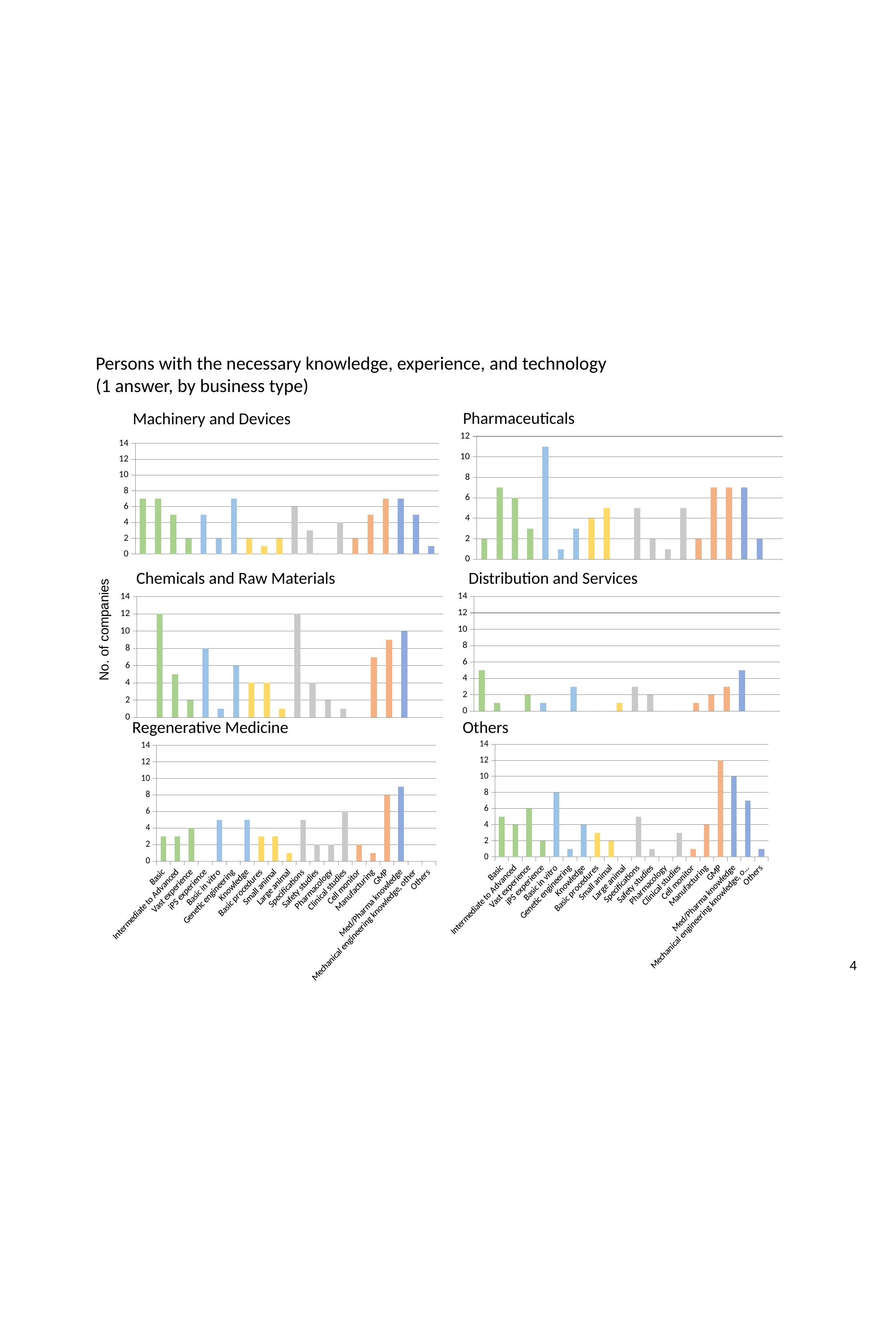

Persons with the necessary knowledge, experience, and technology
(1 answer, by business type)
Pharmaceuticals
Machinery and Devices

### Chart

| Category |  |
|---|---|
| 初級 | 2.0 |
| 中～上級 | 7.0 |
| 豊富な経験 | 6.0 |
| iPS経験 | 3.0 |
| 基本in vitro | 11.0 |
| 遺伝子操作 | 1.0 |
| 知識 | 3.0 |
| 基本操作 | 4.0 |
| 小動物 | 5.0 |
| 大動物 | 0.0 |
| 規格設定 | 5.0 |
| 安全性試験 | 2.0 |
| 薬理試験 | 1.0 |
| 臨床試験 | 5.0 |
| 細胞モニタ | 2.0 |
| 製造 | 7.0 |
| GMP | 7.0 |
| 医薬知識 | 7.0 |
| 機器工学知識 | 2.0 |
| その他 | 0.0 |

### Chart

| Category |  |
|---|---|
| 初級 | 7.0 |
| 中～上級 | 7.0 |
| 豊富な経験 | 5.0 |
| iPS経験 | 2.0 |
| 基本in vitro | 5.0 |
| 遺伝子操作 | 2.0 |
| 知識 | 7.0 |
| 基本操作 | 2.0 |
| 小動物 | 1.0 |
| 大動物 | 2.0 |
| 規格設定 | 6.0 |
| 安全性試験 | 3.0 |
| 薬理試験 | 0.0 |
| 臨床試験 | 4.0 |
| 細胞モニタ | 2.0 |
| 製造 | 5.0 |
| GMP | 7.0 |
| 医薬知識 | 7.0 |
| 機器工学知識 | 5.0 |
| その他 | 1.0 |
Chemicals and Raw Materials
Distribution and Services

### Chart

| Category |  |
|---|---|
| 初級 | 5.0 |
| 中～上級 | 1.0 |
| 豊富な経験 | 0.0 |
| iPS経験 | 2.0 |
| 基本in vitro | 1.0 |
| 遺伝子操作 | 0.0 |
| 知識 | 3.0 |
| 基本操作 | 0.0 |
| 小動物 | 0.0 |
| 大動物 | 1.0 |
| 規格設定 | 3.0 |
| 安全性試験 | 2.0 |
| 薬理試験 | 0.0 |
| 臨床試験 | 0.0 |
| 細胞モニタ | 1.0 |
| 製造 | 2.0 |
| GMP | 3.0 |
| 医薬知識 | 5.0 |
| 機器工学知識 | 0.0 |
| その他 | 0.0 |

### Chart

| Category |  |
|---|---|
| 初級 | 0.0 |
| 中～上級 | 12.0 |
| 豊富な経験 | 5.0 |
| iPS経験 | 2.0 |
| 基本in vitro | 8.0 |
| 遺伝子操作 | 1.0 |
| 知識 | 6.0 |
| 基本操作 | 4.0 |
| 小動物 | 4.0 |
| 大動物 | 1.0 |
| 規格設定 | 12.0 |
| 安全性試験 | 4.0 |
| 薬理試験 | 2.0 |
| 臨床試験 | 1.0 |
| 細胞モニタ | 0.0 |
| 製造 | 7.0 |
| GMP | 9.0 |
| 医薬知識 | 10.0 |
| 機器工学知識 | 0.0 |
| その他 | 0.0 |
No. of companies
Others
Regenerative Medicine

### Chart

| Category |  |
|---|---|
| Basic | 5.0 |
| Intermediate to Advanced | 4.0 |
| Vast experience | 6.0 |
| iPS experience | 2.0 |
| Basic in vitro | 8.0 |
| Genetic engineering | 1.0 |
| Knowledge | 4.0 |
| Basic procedures | 3.0 |
| Small animal | 2.0 |
| Large animal | 0.0 |
| Specifications | 5.0 |
| Safety studies | 1.0 |
| Pharmacology | 0.0 |
| Clinical studies | 3.0 |
| Cell monitor | 1.0 |
| Manufacturing | 4.0 |
| GMP | 12.0 |
| Med/Pharma knowledge | 10.0 |
| Mechanical engineering knowledge, other | 7.0 |
| Others | 1.0 |

### Chart

| Category |  |
|---|---|
| Basic | 3.0 |
| Intermediate to Advanced | 3.0 |
| Vast experience | 4.0 |
| iPS experience | 0.0 |
| Basic in vitro | 5.0 |
| Genetic engineering | 0.0 |
| Knowledge | 5.0 |
| Basic procedures | 3.0 |
| Small animal | 3.0 |
| Large animal | 1.0 |
| Specifications | 5.0 |
| Safety studies | 2.0 |
| Pharmacology | 2.0 |
| Clinical studies | 6.0 |
| Cell monitor | 2.0 |
| Manufacturing | 1.0 |
| GMP | 8.0 |
| Med/Pharma knowledge | 9.0 |
| Mechanical engineering knowledge, other | 0.0 |
| Others | 0.0 |

4